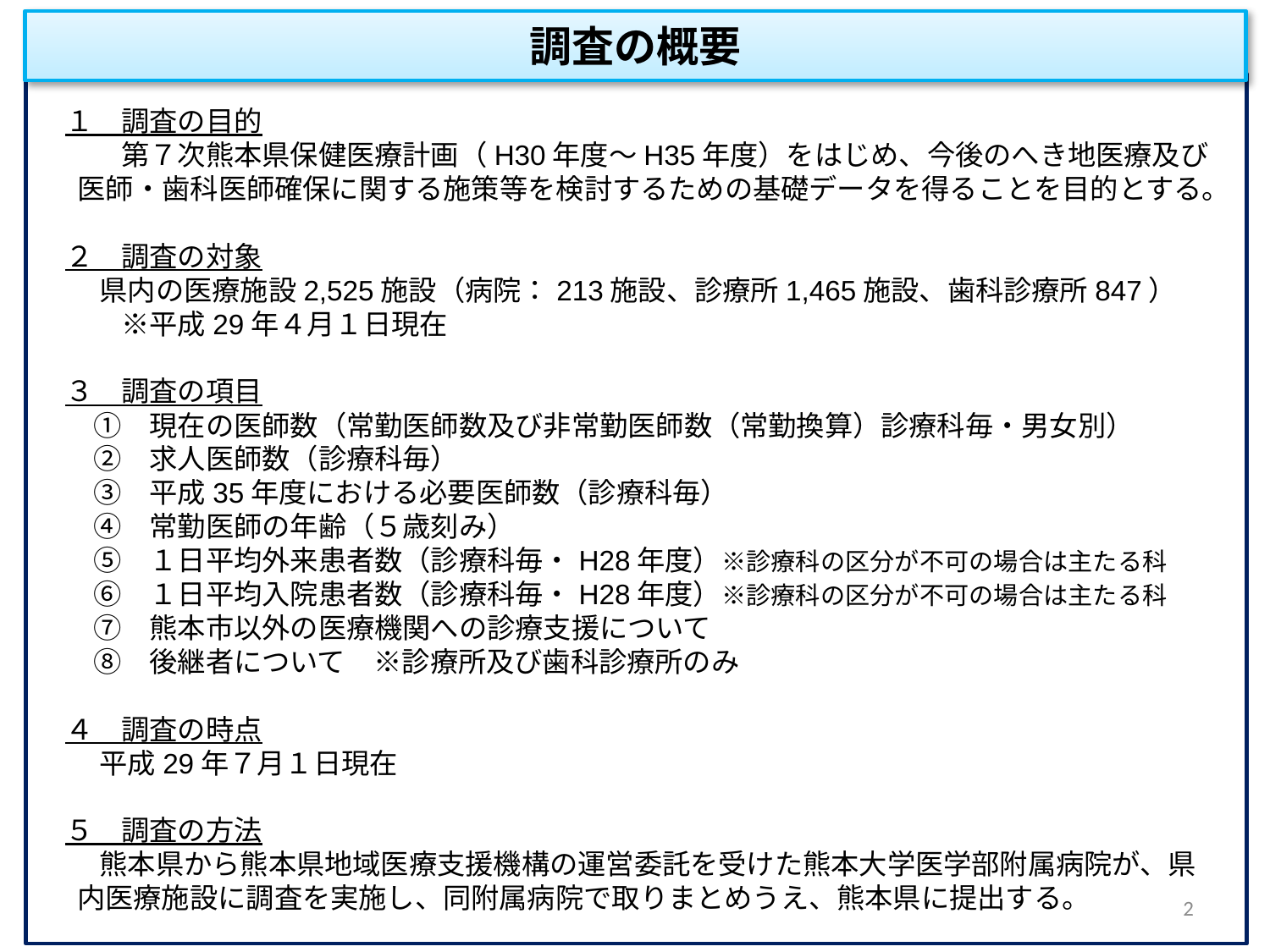

調査の概要

１　調査の目的
　　第７次熊本県保健医療計画（H30年度～H35年度）をはじめ、今後のへき地医療及び医師・歯科医師確保に関する施策等を検討するための基礎データを得ることを目的とする。

２　調査の対象
　 県内の医療施設2,525施設（病院：213施設、診療所1,465施設、歯科診療所847）
　　※平成29年４月１日現在

３　調査の項目
　①　現在の医師数（常勤医師数及び非常勤医師数（常勤換算）診療科毎・男女別）
　②　求人医師数（診療科毎）
　③　平成35年度における必要医師数（診療科毎）
　④　常勤医師の年齢（５歳刻み）
　⑤　１日平均外来患者数（診療科毎・H28年度）※診療科の区分が不可の場合は主たる科
　⑥　１日平均入院患者数（診療科毎・H28年度）※診療科の区分が不可の場合は主たる科
　⑦　熊本市以外の医療機関への診療支援について
　⑧　後継者について　※診療所及び歯科診療所のみ

４　調査の時点
　 平成29年７月１日現在

５　調査の方法
　 熊本県から熊本県地域医療支援機構の運営委託を受けた熊本大学医学部附属病院が、県内医療施設に調査を実施し、同附属病院で取りまとめうえ、熊本県に提出する。
2